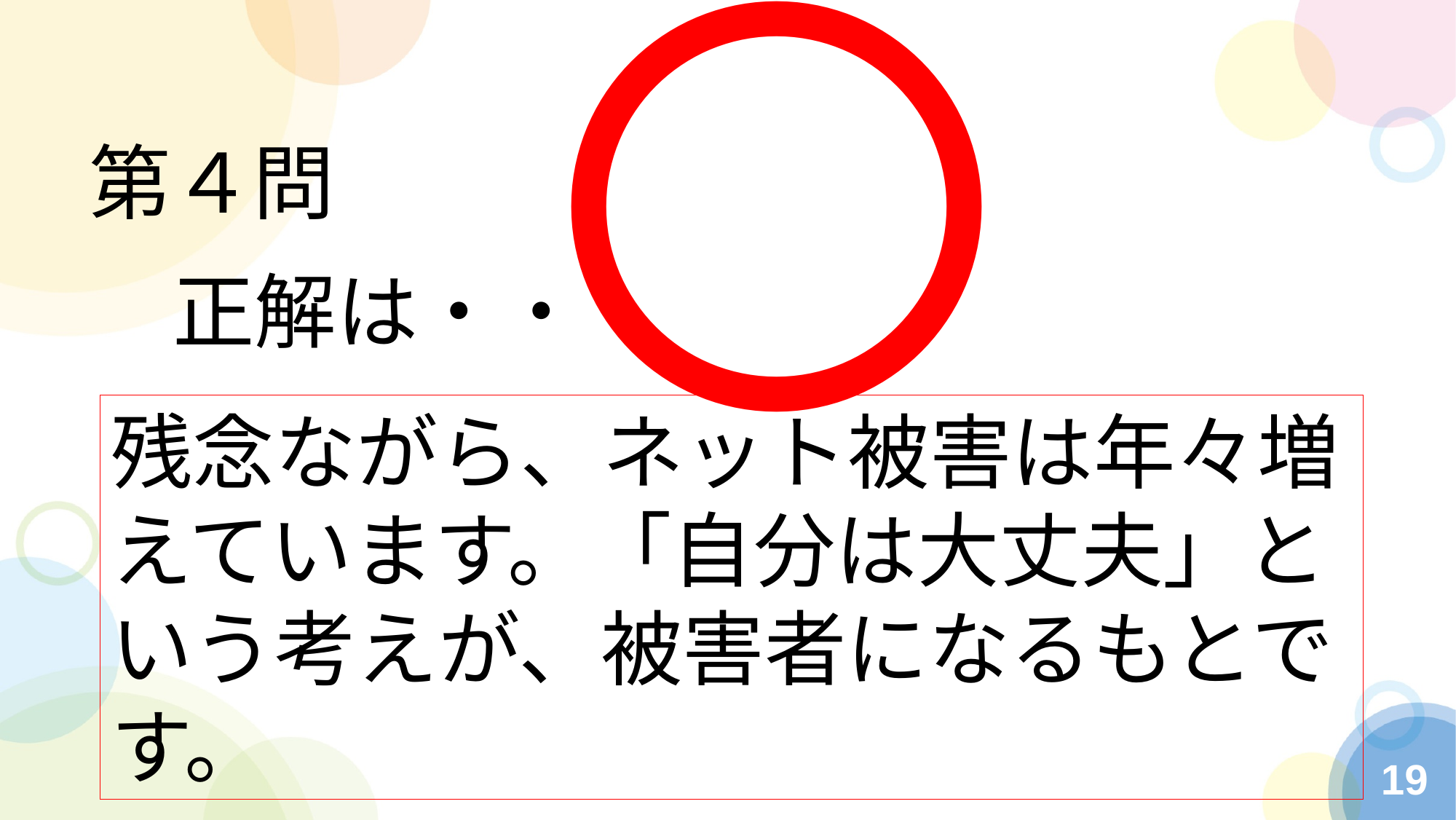

〇
第４問
正解は・・・
残念ながら、ネット被害は年々増えています。「自分は大丈夫」という考えが、被害者になるもとです。
19